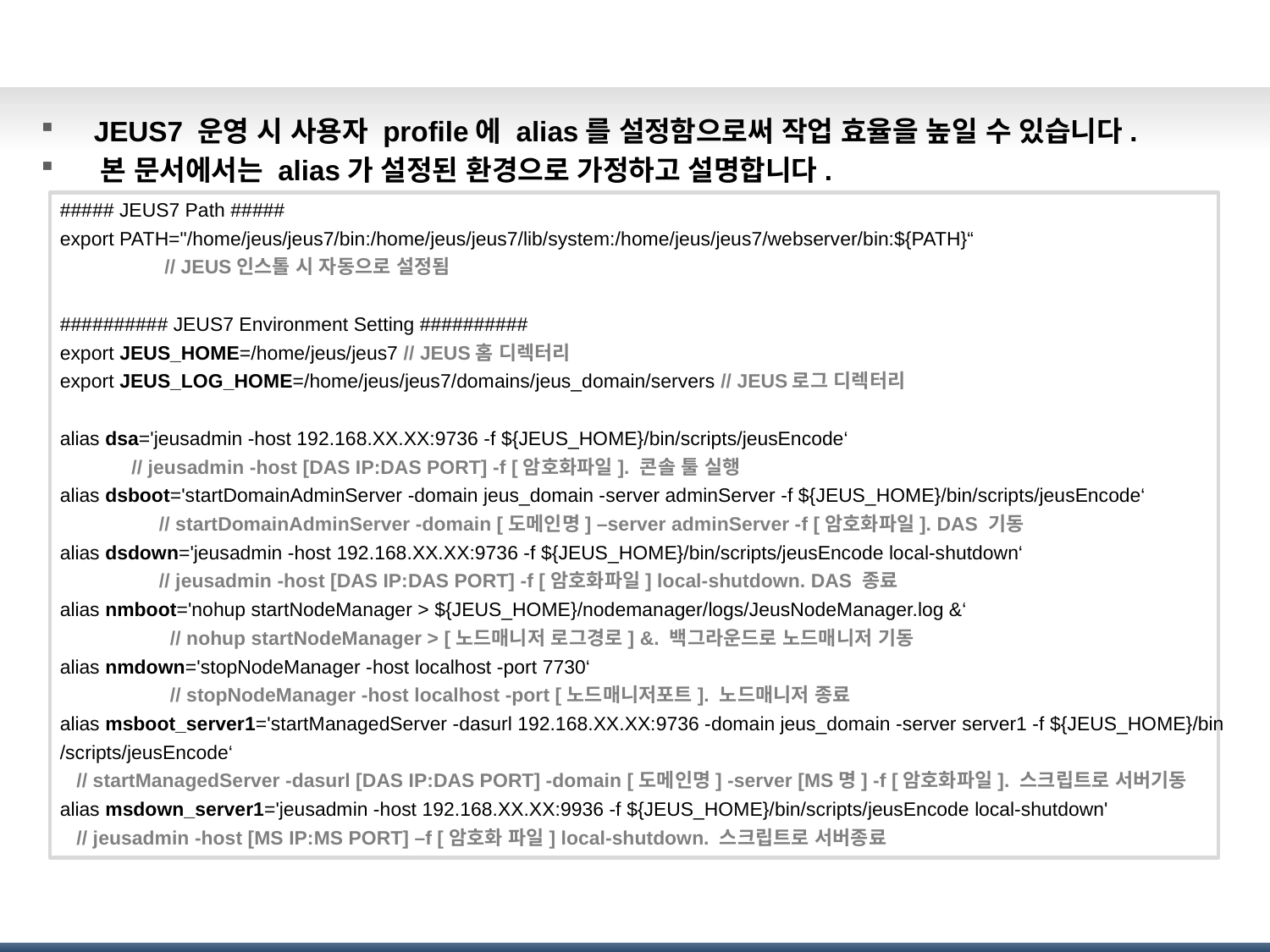

# 사용자 프로파일(1/2)
 JEUS7 운영 시 사용자 profile에 alias를 설정함으로써 작업 효율을 높일 수 있습니다.
 본 문서에서는 alias가 설정된 환경으로 가정하고 설명합니다.

##### JEUS7 Path #####
export PATH="/home/jeus/jeus7/bin:/home/jeus/jeus7/lib/system:/home/jeus/jeus7/webserver/bin:${PATH}“
                   // JEUS인스톨 시 자동으로 설정됨

########## JEUS7 Environment Setting ##########
export JEUS_HOME=/home/jeus/jeus7 // JEUS홈 디렉터리
export JEUS_LOG_HOME=/home/jeus/jeus7/domains/jeus_domain/servers // JEUS로그 디렉터리

alias dsa='jeusadmin -host 192.168.XX.XX:9736 -f ${JEUS_HOME}/bin/scripts/jeusEncode‘
             // jeusadmin -host [DAS IP:DAS PORT] -f [암호화파일]. 콘솔 툴 실행
alias dsboot='startDomainAdminServer -domain jeus_domain -server adminServer -f ${JEUS_HOME}/bin/scripts/jeusEncode‘
                  // startDomainAdminServer -domain [도메인명] –server adminServer -f [암호화파일]. DAS 기동
alias dsdown='jeusadmin -host 192.168.XX.XX:9736 -f ${JEUS_HOME}/bin/scripts/jeusEncode local-shutdown‘
                  // jeusadmin -host [DAS IP:DAS PORT] -f [암호화파일] local-shutdown. DAS 종료
alias nmboot='nohup startNodeManager > ${JEUS_HOME}/nodemanager/logs/JeusNodeManager.log &‘
                    // nohup startNodeManager > [노드매니저 로그경로] &. 백그라운드로 노드매니저 기동
alias nmdown='stopNodeManager -host localhost -port 7730‘
                    // stopNodeManager -host localhost -port [노드매니저포트]. 노드매니저 종료
alias msboot_server1='startManagedServer -dasurl 192.168.XX.XX:9736 -domain jeus_domain -server server1 -f ${JEUS_HOME}/bin
/scripts/jeusEncode‘
   // startManagedServer -dasurl [DAS IP:DAS PORT] -domain [도메인명] -server [MS명] -f [암호화파일]. 스크립트로 서버기동
alias msdown_server1='jeusadmin -host 192.168.XX.XX:9936 -f ${JEUS_HOME}/bin/scripts/jeusEncode local-shutdown'
   // jeusadmin -host [MS IP:MS PORT] –f [암호화 파일] local-shutdown. 스크립트로 서버종료